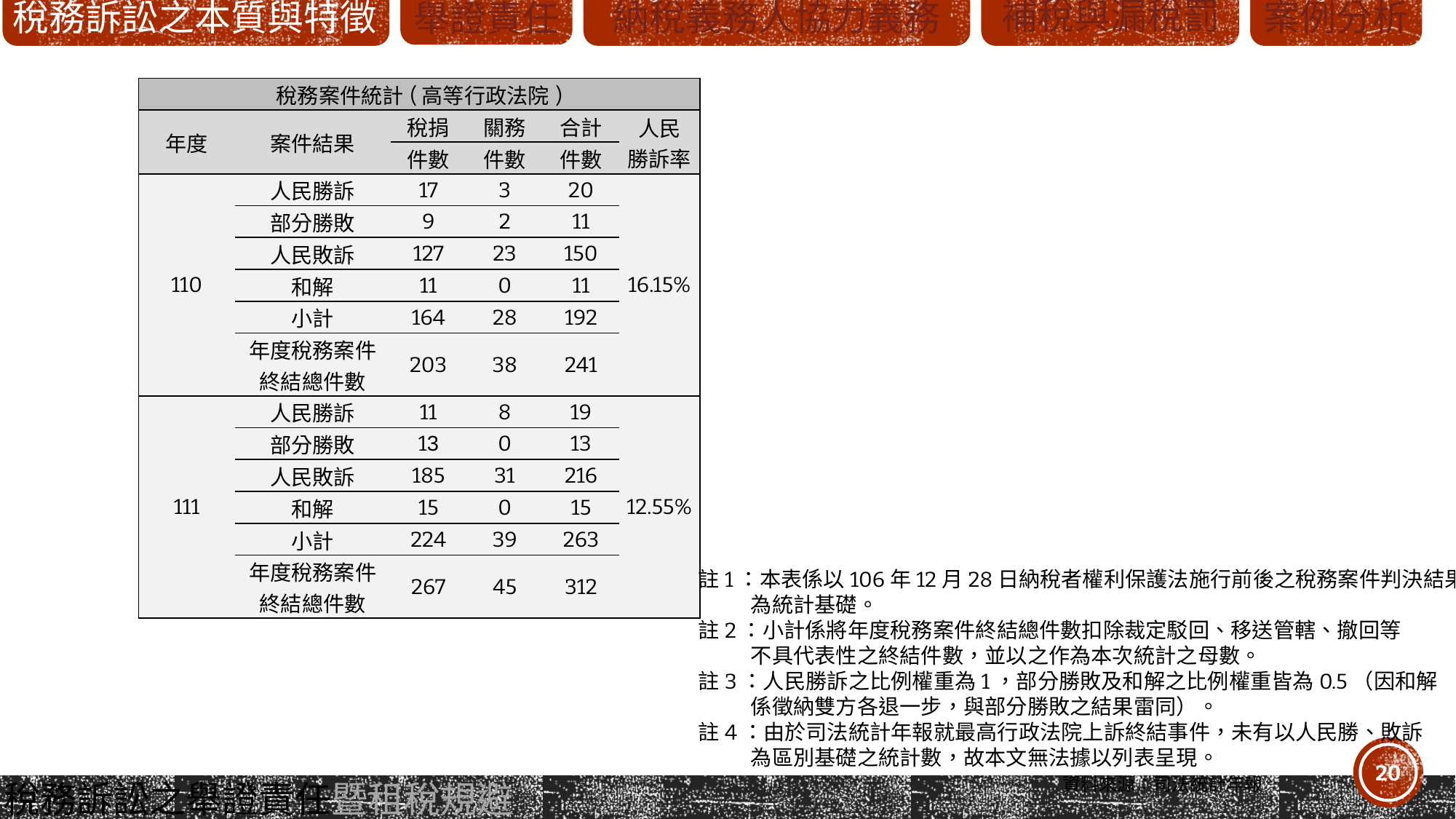

| 稅務案件統計(高等行政法院) |  |  |  |  |  |
| --- | --- | --- | --- | --- | --- |
| 年度 | 案件結果 | 稅捐 | 關務 | 合計 | 人民 勝訴率 |
|  |  | 件數 | 件數 | 件數 |  |
| 110 | 人民勝訴 | 17 | 3 | 20 | 16.15% |
|  | 部分勝敗 | 9 | 2 | 11 |  |
|  | 人民敗訴 | 127 | 23 | 150 |  |
|  | 和解 | 11 | 0 | 11 |  |
|  | 小計 | 164 | 28 | 192 |  |
|  | 年度稅務案件 終結總件數 | 203 | 38 | 241 |  |
| 111 | 人民勝訴 | 11 | 8 | 19 | 12.55% |
|  | 部分勝敗 | 13 | 0 | 13 |  |
|  | 人民敗訴 | 185 | 31 | 216 |  |
|  | 和解 | 15 | 0 | 15 |  |
|  | 小計 | 224 | 39 | 263 |  |
|  | 年度稅務案件 終結總件數 | 267 | 45 | 312 |  |
註1：本表係以106年12月28日納稅者權利保護法施行前後之稅務案件判決結果
          為統計基礎。
註2：小計係將年度稅務案件終結總件數扣除裁定駁回、移送管轄、撤回等
          不具代表性之終結件數，並以之作為本次統計之母數。
註3：人民勝訴之比例權重為1，部分勝敗及和解之比例權重皆為0.5（因和解
          係徵納雙方各退一步，與部分勝敗之結果雷同）。
註4：由於司法統計年報就最高行政法院上訴終結事件，未有以人民勝、敗訴
          為區別基礎之統計數，故本文無法據以列表呈現。
                                                                            資料來源：司法統計年報